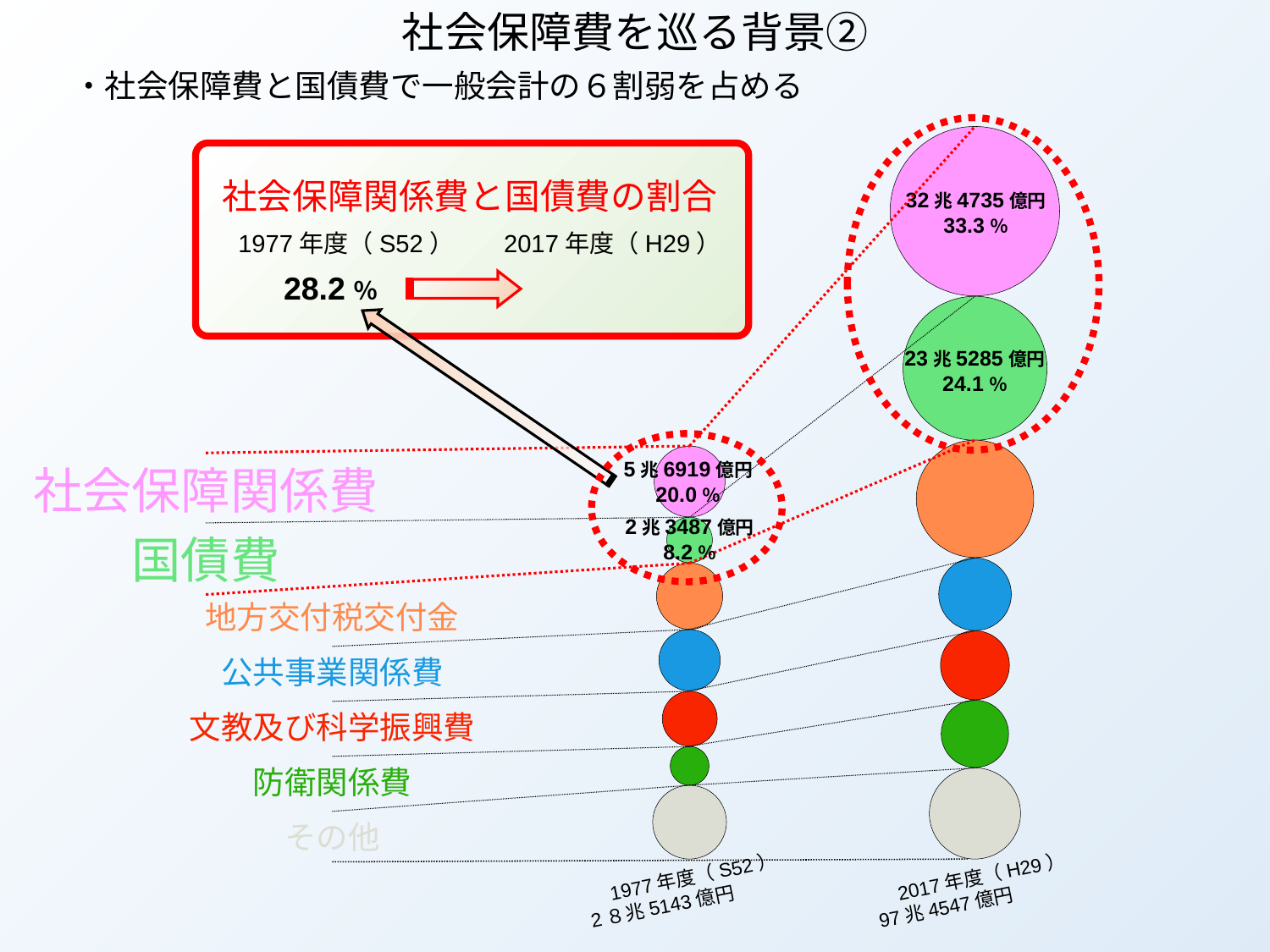

社会保障費を巡る背景②
・社会保障費と国債費で一般会計の６割弱を占める

社会保障関係費と国債費の割合
32兆4735億円
33.3％
　1977年度（S52）
　2017年度（H29）
28.2％

23兆5285億円
24.1％

社会保障関係費
5兆6919億円
20.0％
2兆3487億円
8.2％

国債費

地方交付税交付金

公共事業関係費

文教及び科学振興費

防衛関係費

その他
　1977年度（S52）
2８兆5143億円
　2017年度（H29）
97兆4547億円